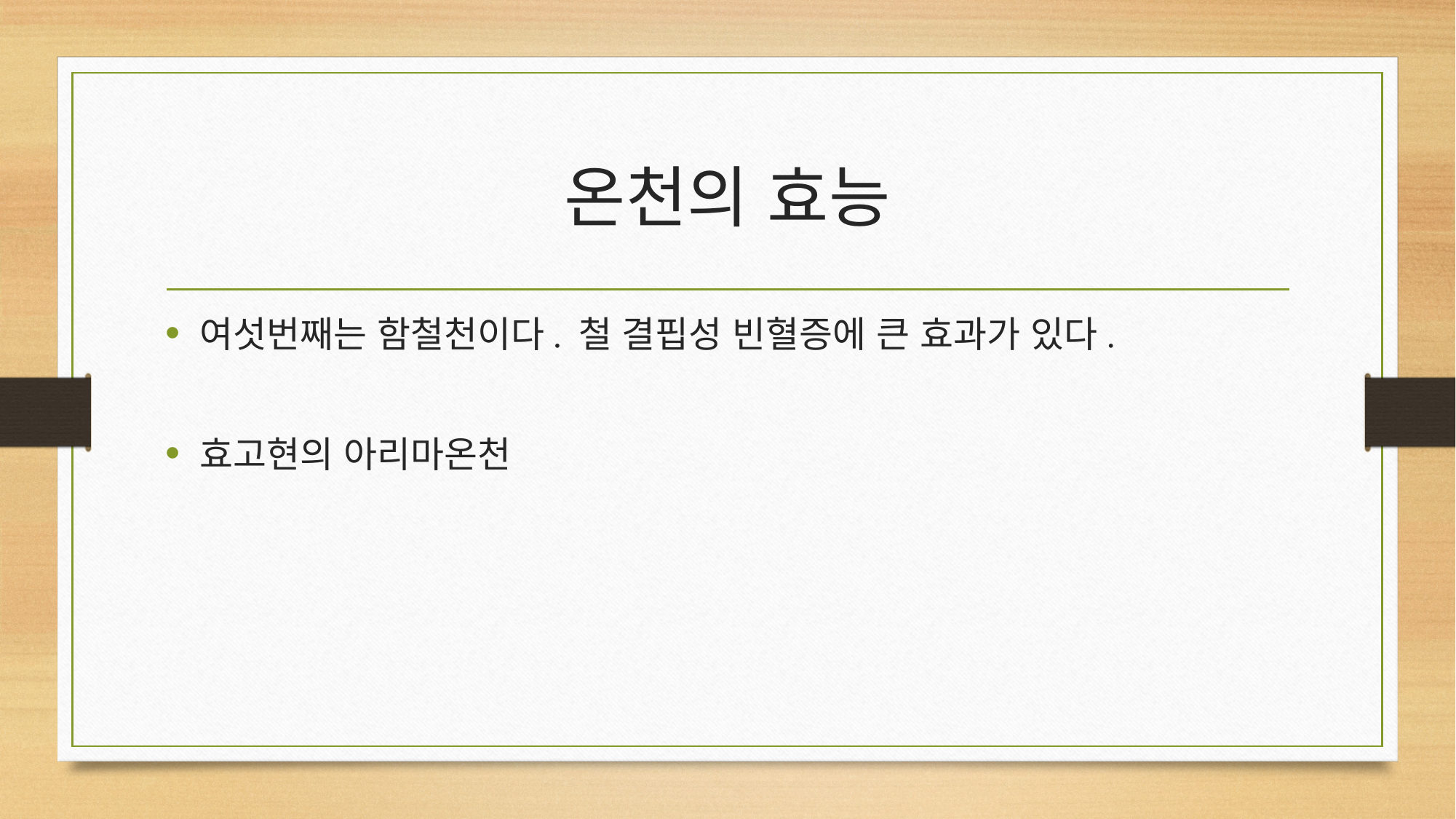

# 온천의 효능
여섯번째는 함철천이다. 철 결핍성 빈혈증에 큰 효과가 있다.

효고현의 아리마온천